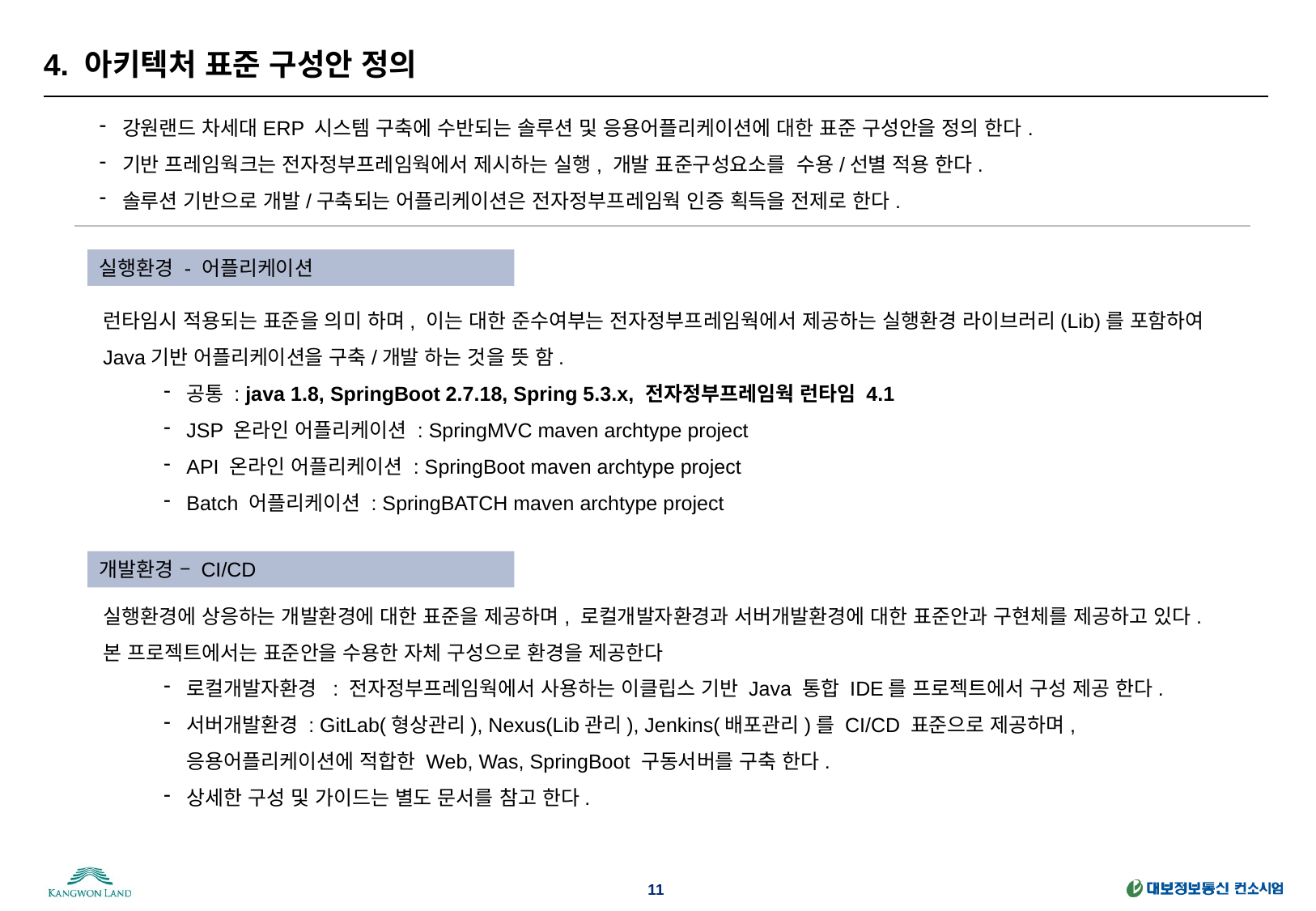

# 4. 아키텍처 표준 구성안 정의
강원랜드 차세대ERP 시스템 구축에 수반되는 솔루션 및 응용어플리케이션에 대한 표준 구성안을 정의 한다.
기반 프레임웍크는 전자정부프레임웍에서 제시하는 실행, 개발 표준구성요소를  수용/선별 적용 한다.
솔루션 기반으로 개발/구축되는 어플리케이션은 전자정부프레임웍 인증 획득을 전제로 한다.
실행환경 - 어플리케이션
런타임시 적용되는 표준을 의미 하며, 이는 대한 준수여부는 전자정부프레임웍에서 제공하는 실행환경 라이브러리(Lib)를 포함하여 Java기반 어플리케이션을 구축/개발 하는 것을 뜻 함.
공통 : java 1.8, SpringBoot 2.7.18, Spring 5.3.x, 전자정부프레임웍 런타임 4.1
JSP 온라인 어플리케이션 : SpringMVC maven archtype project
API 온라인 어플리케이션 : SpringBoot maven archtype project
Batch 어플리케이션 : SpringBATCH maven archtype project
개발환경 – CI/CD
실행환경에 상응하는 개발환경에 대한 표준을 제공하며, 로컬개발자환경과 서버개발환경에 대한 표준안과 구현체를 제공하고 있다. 본 프로젝트에서는 표준안을 수용한 자체 구성으로 환경을 제공한다
로컬개발자환경  : 전자정부프레임웍에서 사용하는 이클립스 기반 Java 통합 IDE를 프로젝트에서 구성 제공 한다.
서버개발환경 : GitLab(형상관리), Nexus(Lib관리), Jenkins(배포관리)를 CI/CD 표준으로 제공하며, 응용어플리케이션에 적합한 Web, Was, SpringBoot 구동서버를 구축 한다.
상세한 구성 및 가이드는 별도 문서를 참고 한다.
11